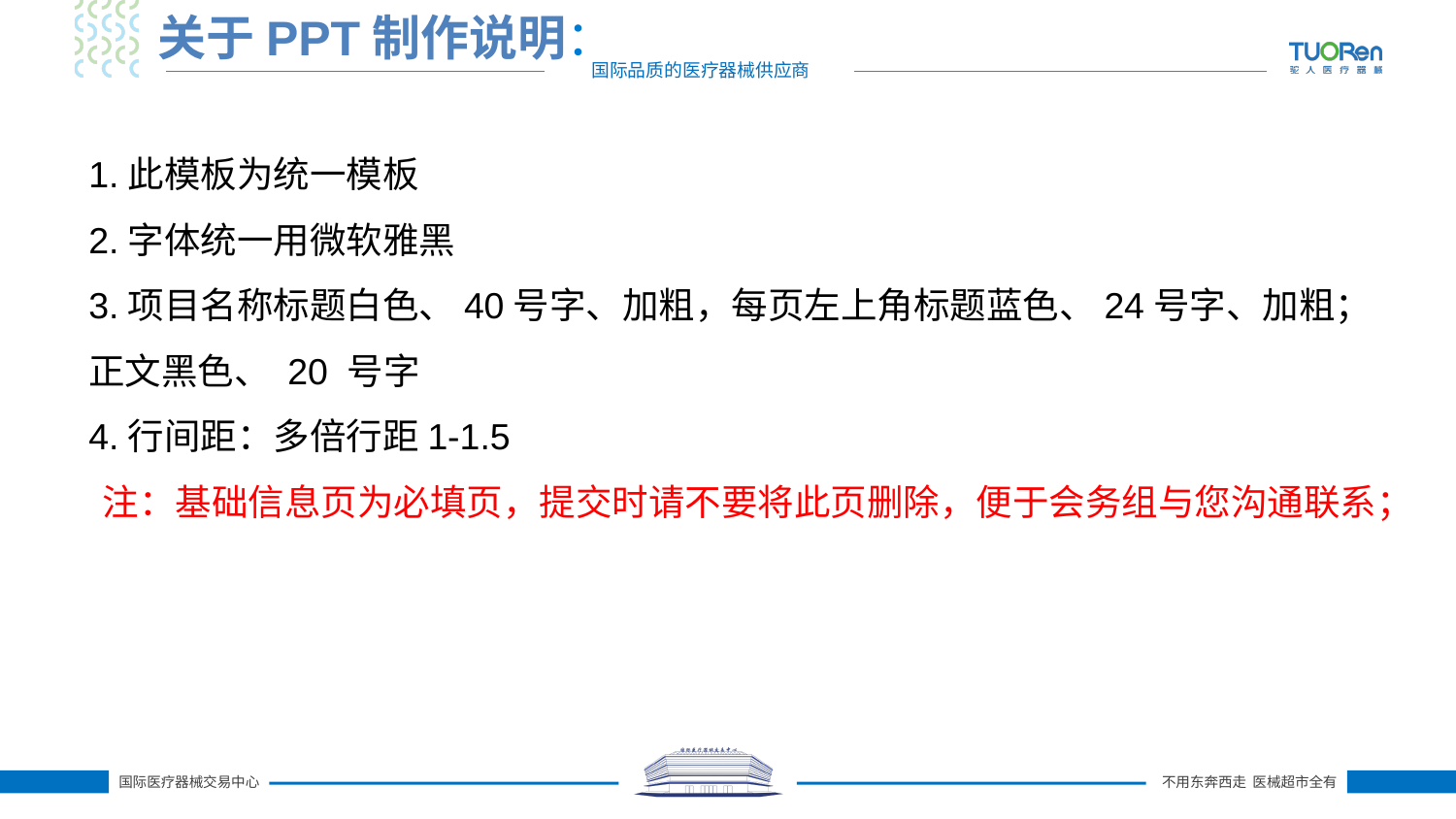

关于PPT制作说明：
1.此模板为统一模板
2.字体统一用微软雅黑
3.项目名称标题白色、40号字、加粗，每页左上角标题蓝色、24号字、加粗；正文黑色、 20 号字
4.行间距：多倍行距1-1.5
注：基础信息页为必填页，提交时请不要将此页删除，便于会务组与您沟通联系；